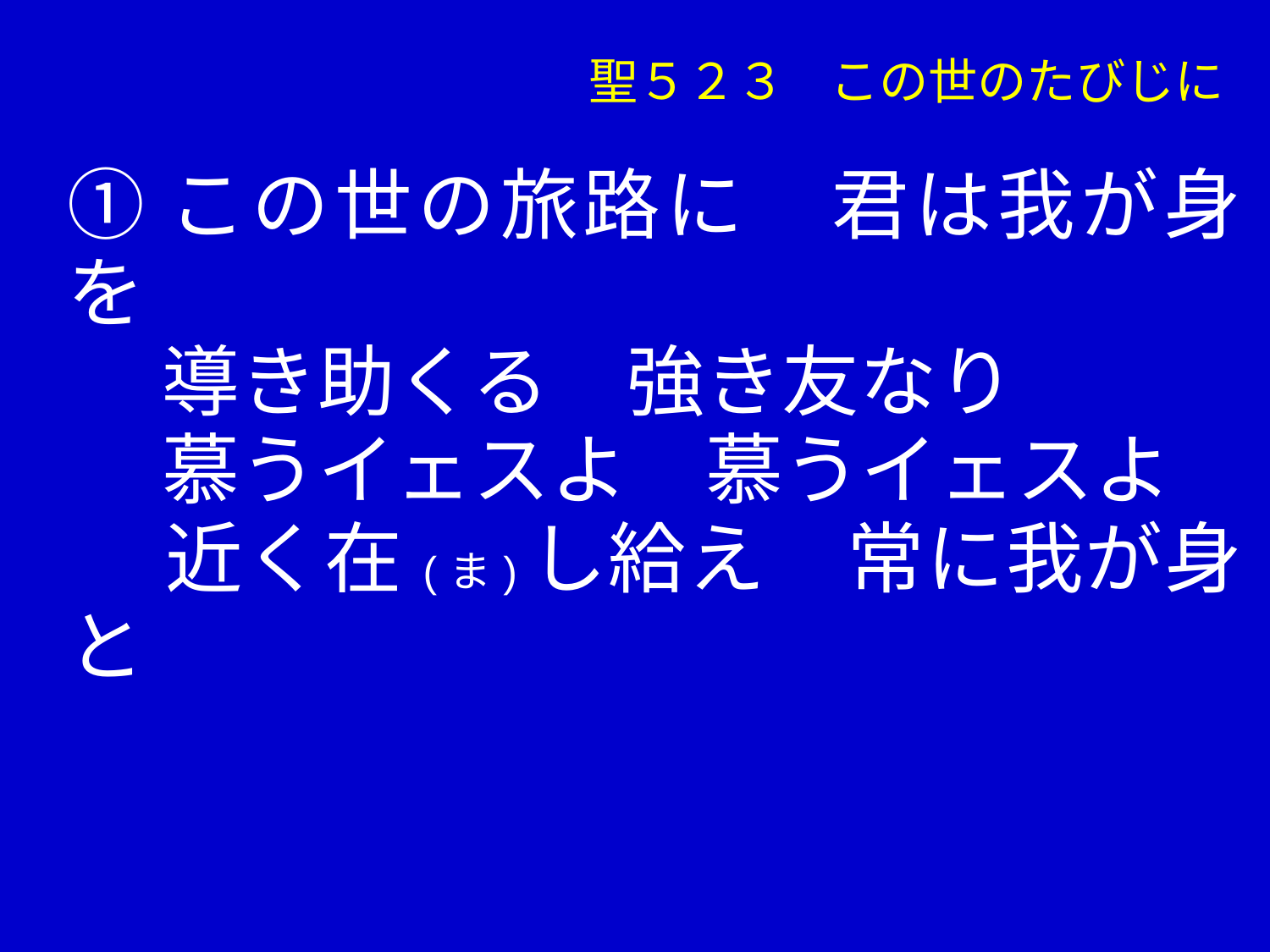

聖５２３    この世のたびじに
①この世の旅路に　君は我が身を
　 導き助くる　強き友なり
　 慕うイェスよ　慕うイェスよ
　 近く在(ま)し給え　常に我が身と